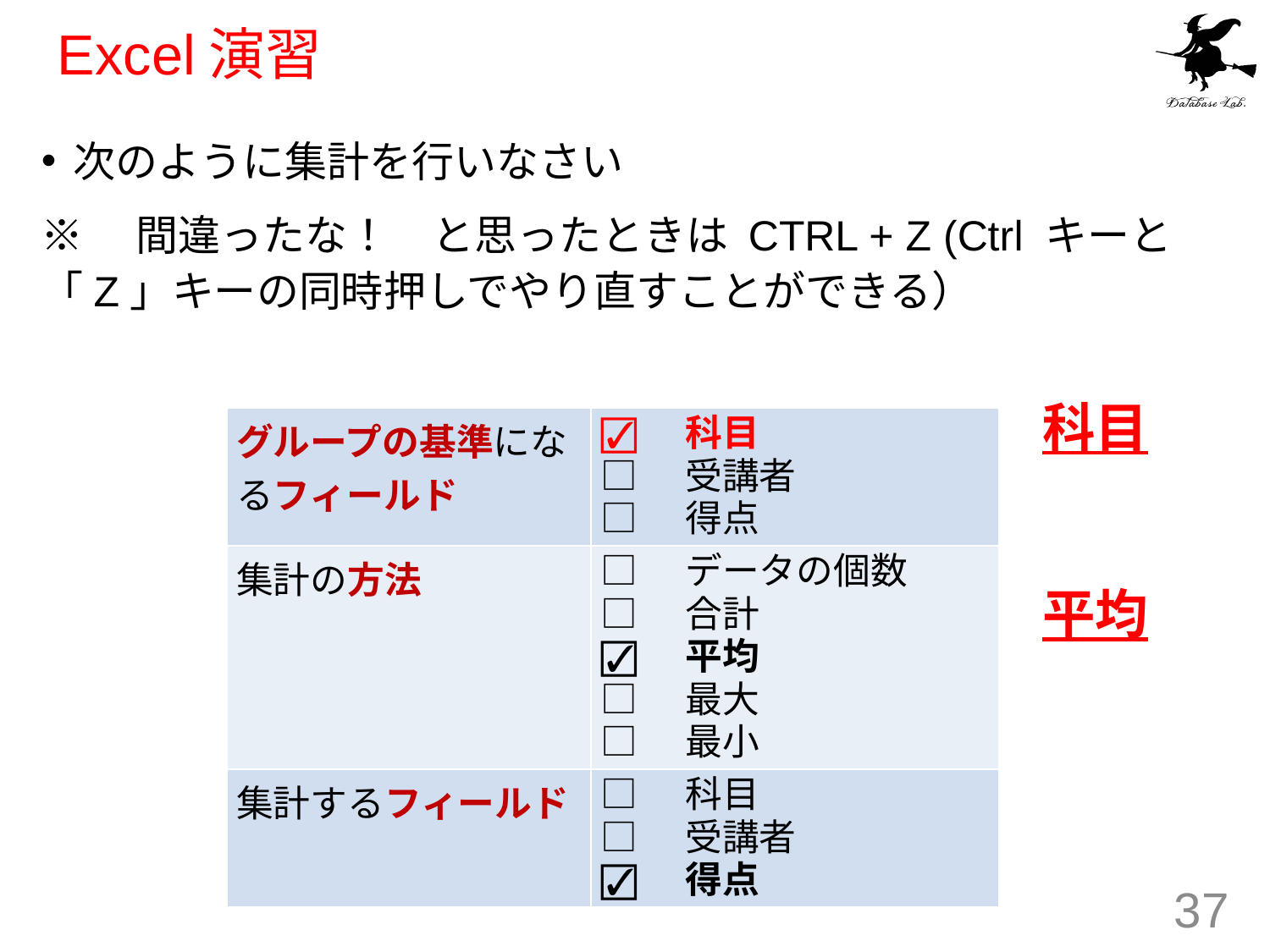

# Excel演習
次のように集計を行いなさい
※　間違ったな！　と思ったときは CTRL + Z (Ctrl キーと「Z」キーの同時押しでやり直すことができる）
科目
| グループの基準になるフィールド | ☑　科目 □　受講者 □　得点 |
| --- | --- |
| 集計の方法 | □　データの個数 □　合計 ☑　平均 □　最大 □　最小 |
| 集計するフィールド | □　科目 □　受講者 ☑　得点 |
平均
37